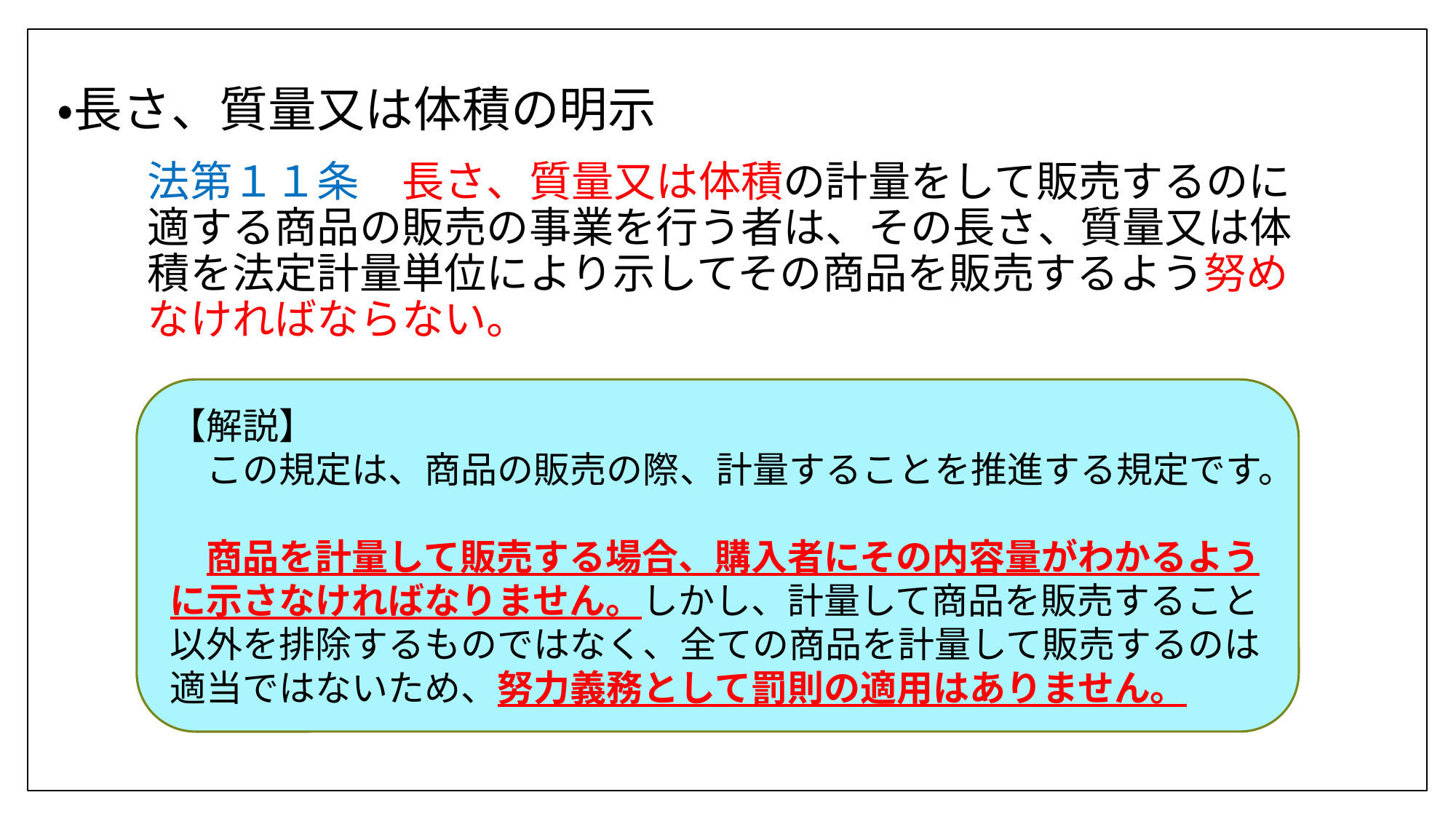

・・長さ、質量又は体積の明示
# 法第１１条　長さ、質量又は体積の計量をして販売するのに適する商品の販売の事業を行う者は、その長さ、質量又は体積を法定計量単位により示してその商品を販売するよう努めなければならない。
【解説】
　この規定は、商品の販売の際、計量することを推進する規定です。

　商品を計量して販売する場合、購入者にその内容量がわかるように示さなければなりません。しかし、計量して商品を販売すること以外を排除するものではなく、全ての商品を計量して販売するのは適当ではないため、努力義務として罰則の適用はありません。